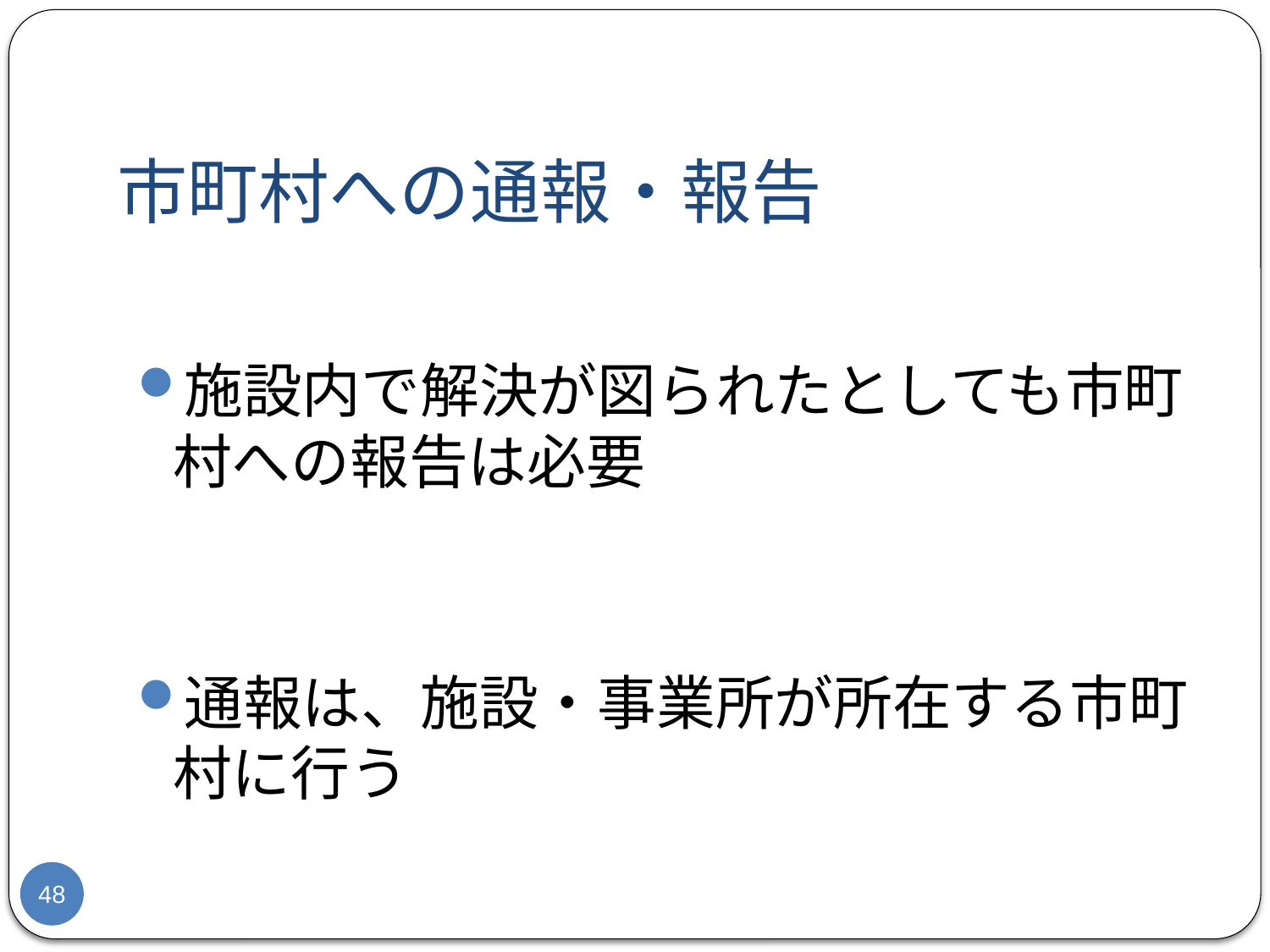

# 市町村への通報・報告

施設内で解決が図られたとしても市町村への報告は必要

通報は、施設・事業所が所在する市町村に行う

48